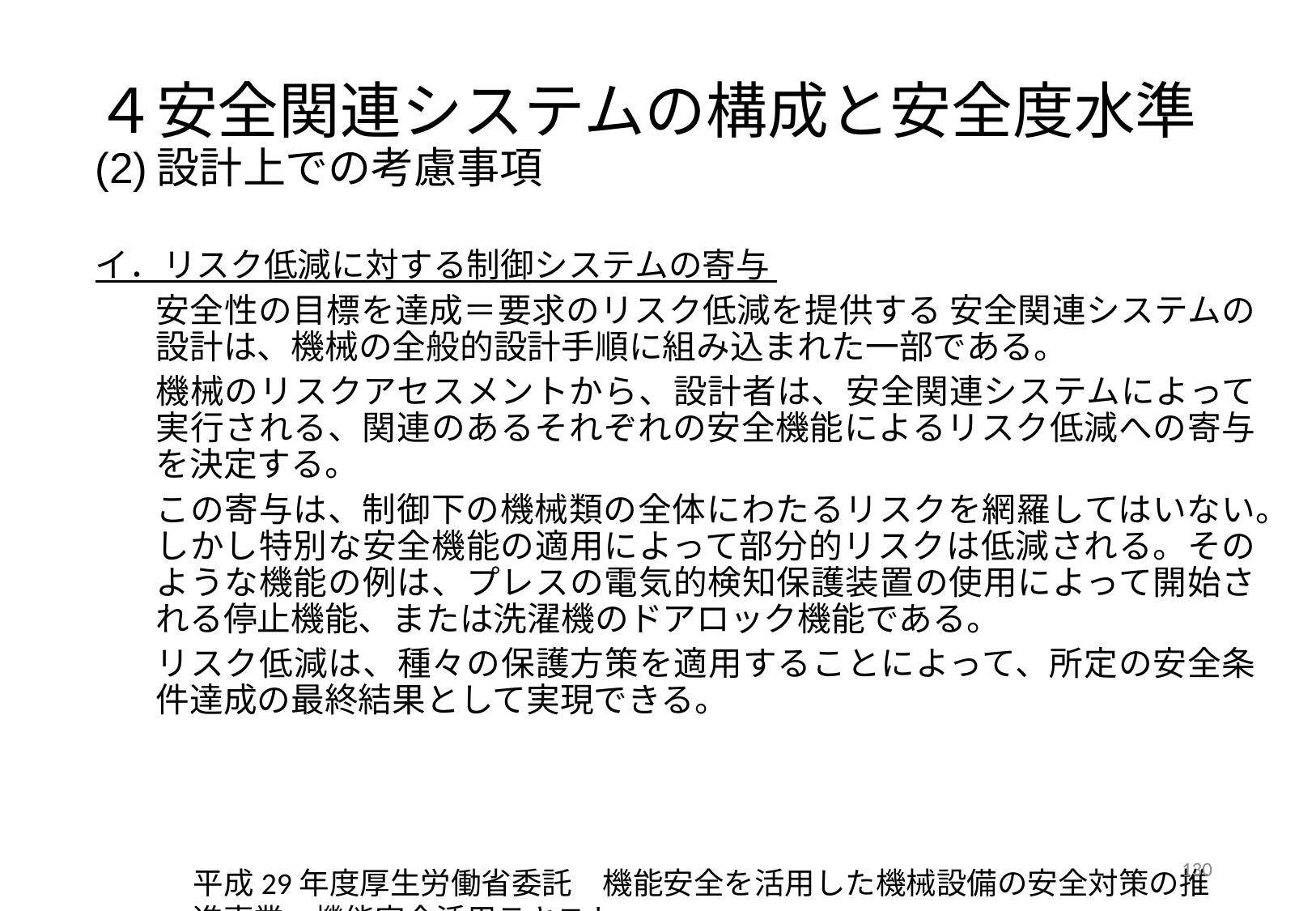

# ４安全関連システムの構成と安全度水準 (2)設計上での考慮事項
イ．リスク低減に対する制御システムの寄与
安全性の目標を達成＝要求のリスク低減を提供する 安全関連システムの設計は、機械の全般的設計手順に組み込まれた一部である。
機械のリスクアセスメントから、設計者は、安全関連システムによって実行される、関連のあるそれぞれの安全機能によるリスク低減への寄与を決定する。
この寄与は、制御下の機械類の全体にわたるリスクを網羅してはいない。しかし特別な安全機能の適用によって部分的リスクは低減される。そのような機能の例は、プレスの電気的検知保護装置の使用によって開始される停止機能、または洗濯機のドアロック機能である。
リスク低減は、種々の保護方策を適用することによって、所定の安全条件達成の最終結果として実現できる。
130
平成29年度厚生労働省委託　機能安全を活用した機械設備の安全対策の推進事業　機能安全活用テキスト